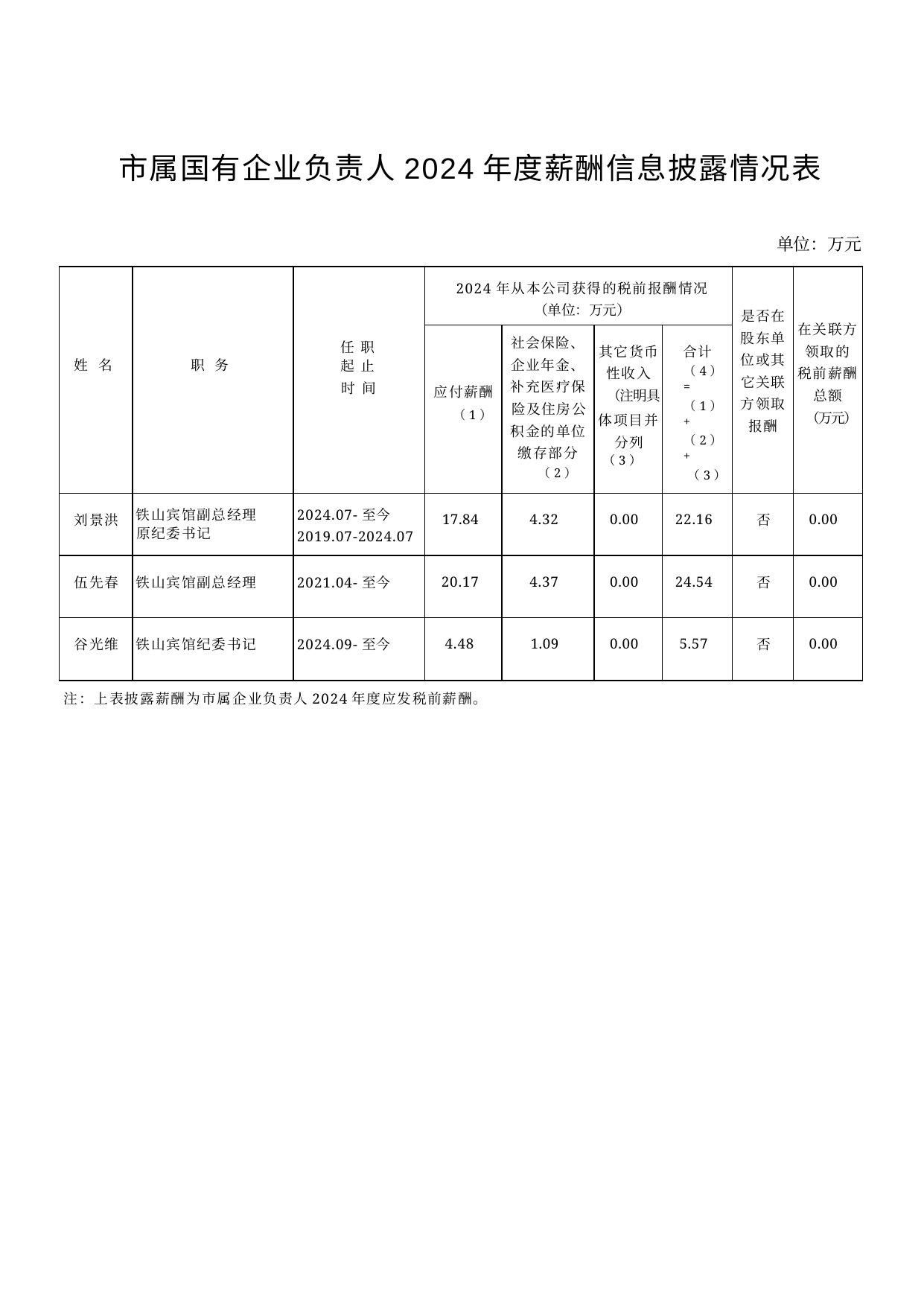

市属国有企业负责人2024年度薪酬信息披露情况表

单位：万元
| 姓 名 | 职 务 | 任 职 起 止 时 间 | 2024年从本公司获得的税前报酬情况 （单位：万元） |  |  |  | 是否在 股东单 位或其 它关联 方领取 报酬 | 在关联方 领取的 税前薪酬 总额 （万元） |
| --- | --- | --- | --- | --- | --- | --- | --- | --- |
|  |  |  | 应付薪酬（1） | 社会保险、 企业年金、 补充医疗保 险及住房公 积金的单位 缴存部分 （2） | 其它货币 性收入 （注明具 体项目并分列 （3） | 合计 （4）= （1）+ （2）+ （3） |  |  |
| 刘景洪 | 铁山宾馆副总经理 原纪委书记 | 2024.07-至今 2019.07-2024.07 | 17.84 | 4.32 | 0.00 | 22.16 | 否 | 0.00 |
| 伍先春 | 铁山宾馆副总经理 | 2021.04-至今 | 20.17 | 4.37 | 0.00 | 24.54 | 否 | 0.00 |
| 谷光维 | 铁山宾馆纪委书记 | 2024.09-至今 | 4.48 | 1.09 | 0.00 | 5.57 | 否 | 0.00 |

注：上表披露薪酬为市属企业负责人2024年度应发税前薪酬。